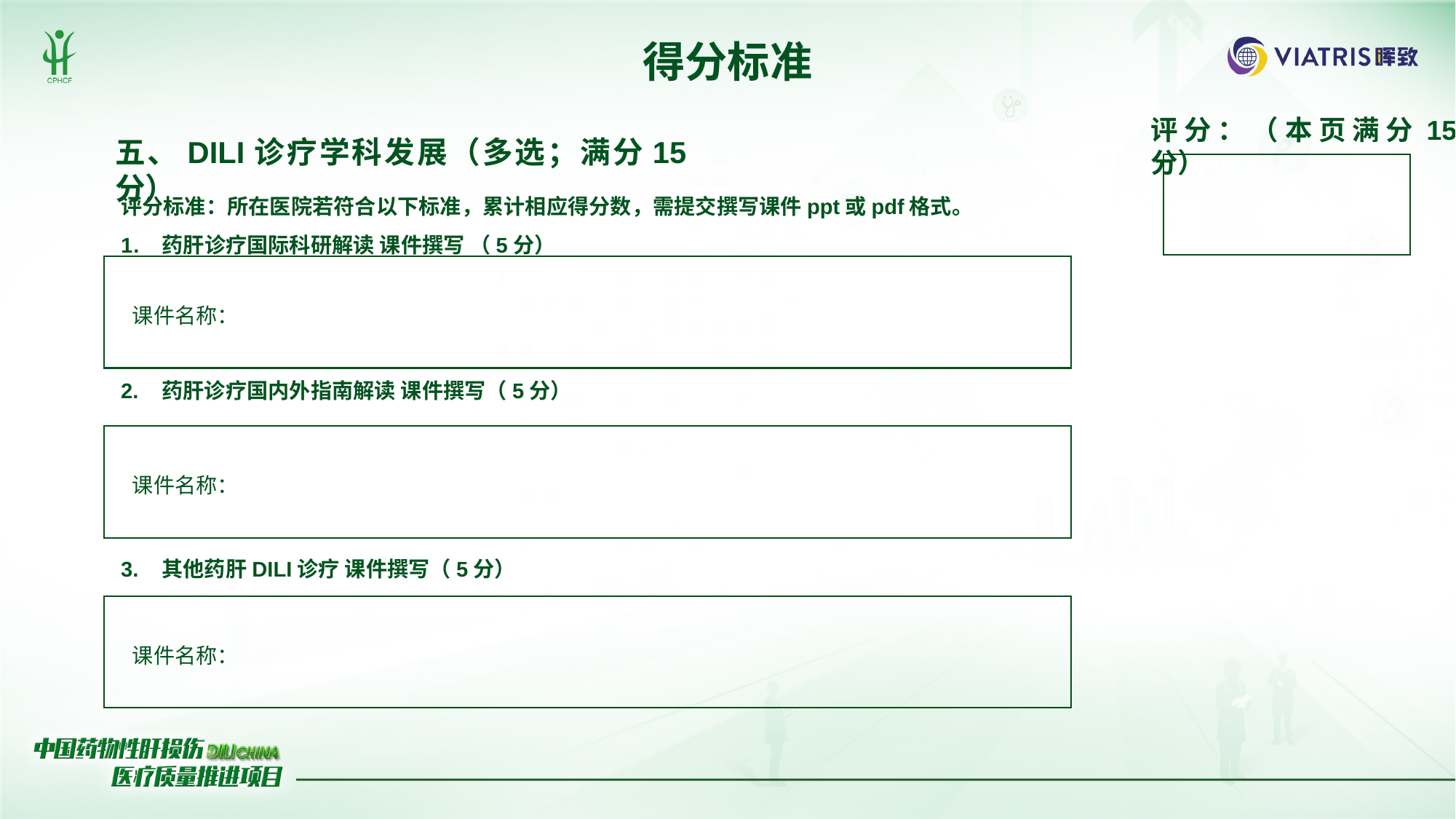

得分标准
评分：（本页满分15分）
五、DILI诊疗学科发展（多选；满分15分）

评分标准：所在医院若符合以下标准，累计相应得分数，需提交撰写课件ppt或pdf格式。
药肝诊疗国际科研解读 课件撰写 （5分）

课件名称：
2.   药肝诊疗国内外指南解读 课件撰写（5分）

课件名称：
3.   其他药肝DILI诊疗 课件撰写（5分）

课件名称：